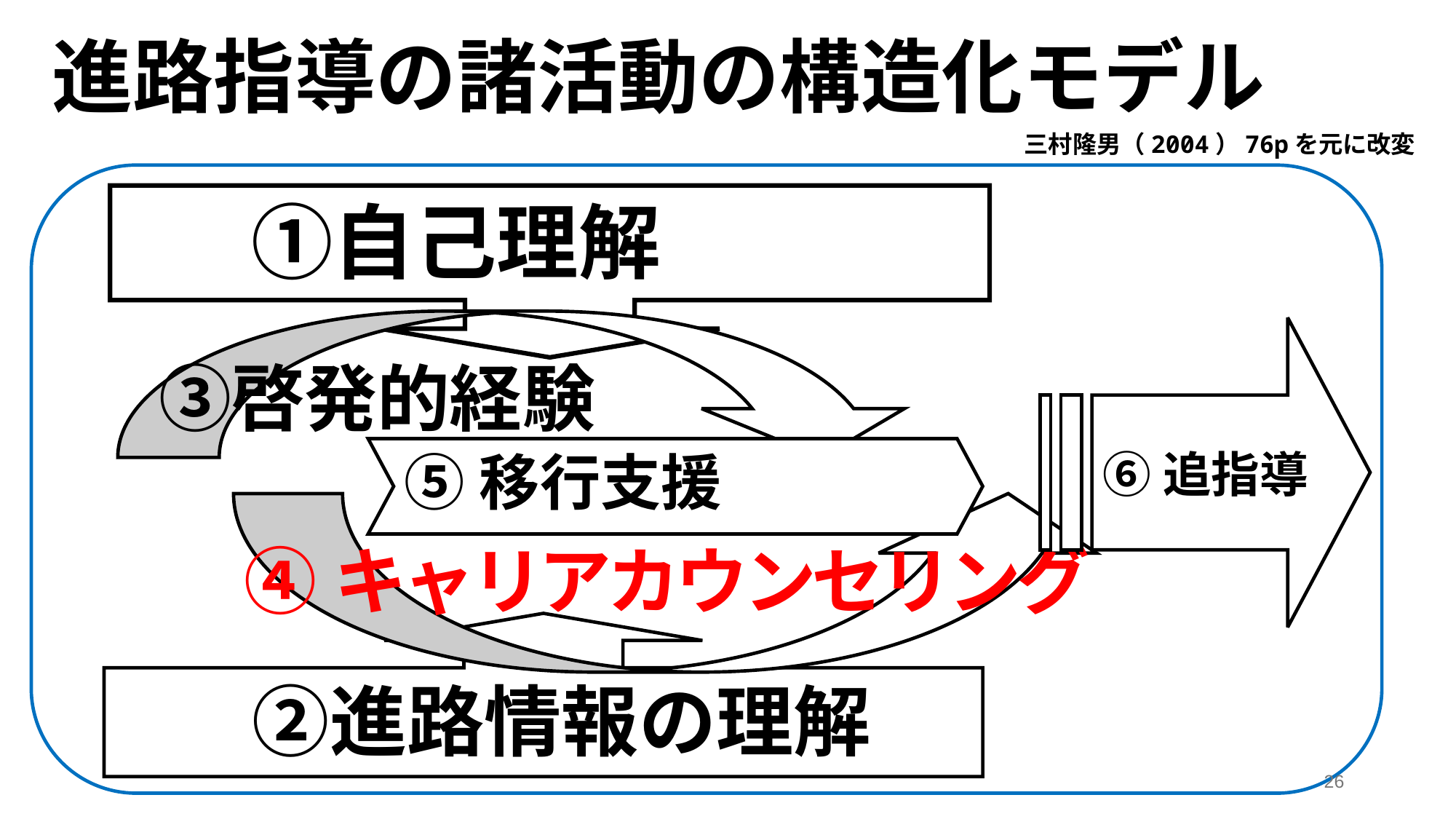

進路指導の諸活動の構造化モデル
　　　　　　　　　　　　　　　　　　　　　　　　　　　　　　　　三村隆男（2004）76pを元に改変

　　①自己理解

　③啓発的経験

⑥追指導
⑤移行支援

④キャリアカウンセリング
　②進路情報の理解
26